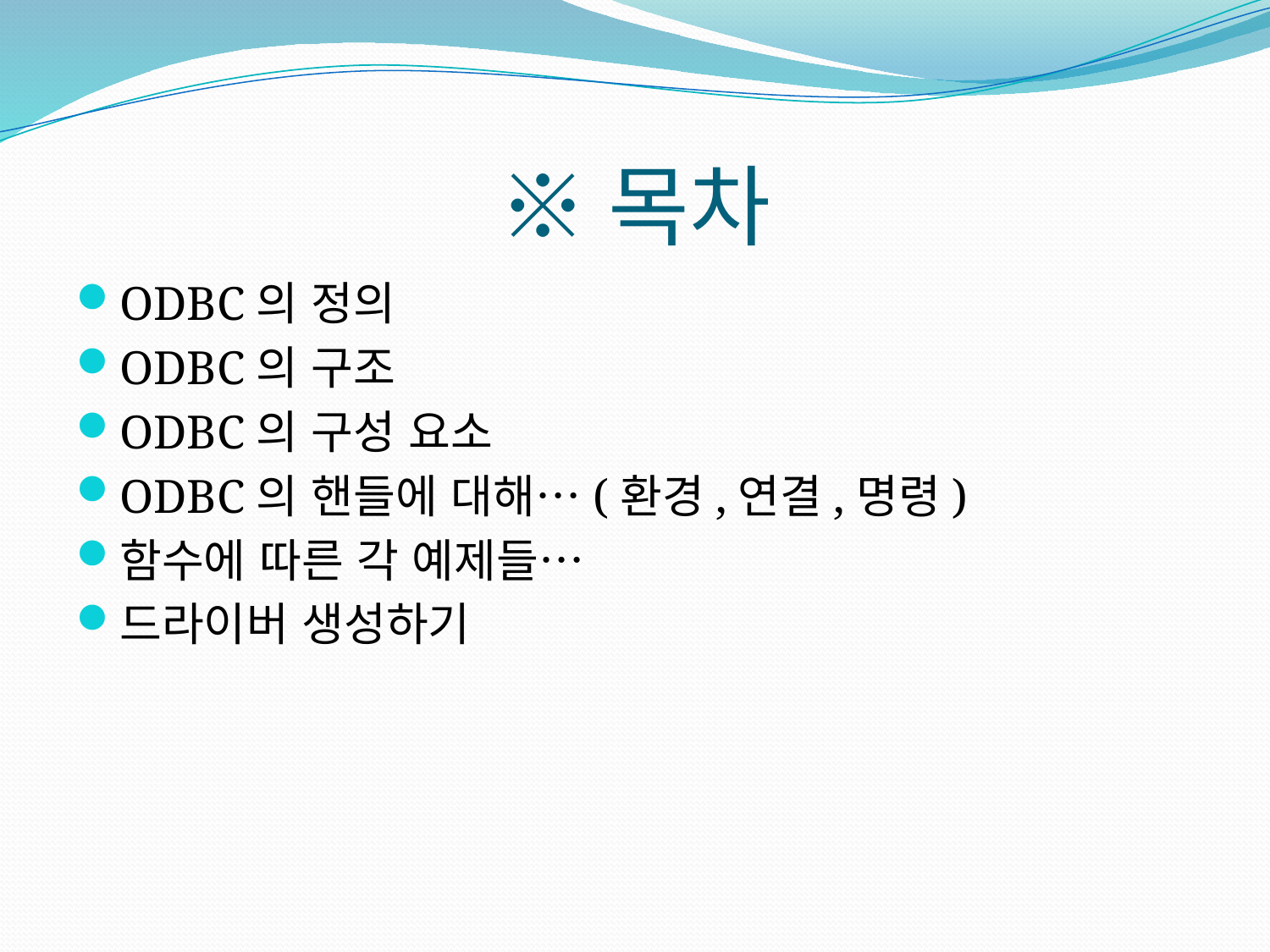

# ※목차
ODBC의 정의
ODBC의 구조
ODBC의 구성 요소
ODBC의 핸들에 대해…(환경,연결,명령)
함수에 따른 각 예제들…
드라이버 생성하기